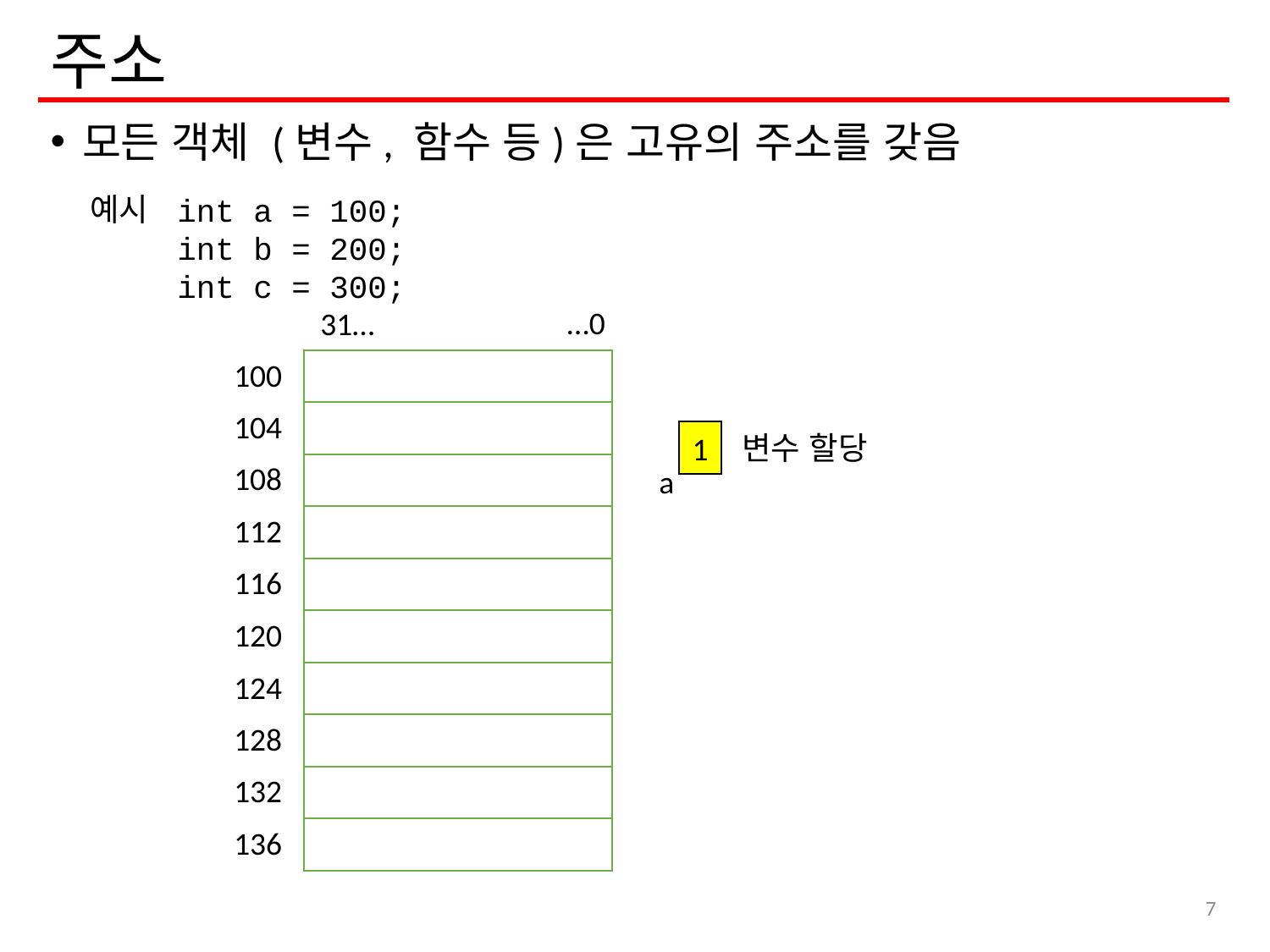

# 주소
모든 객체 (변수, 함수 등)은 고유의 주소를 갖음
예시
int a = 100;
int b = 200;
int c = 300;
…0
31…
100

104

108

112

116

120

124

128

132

136

1
변수 할당
a
7